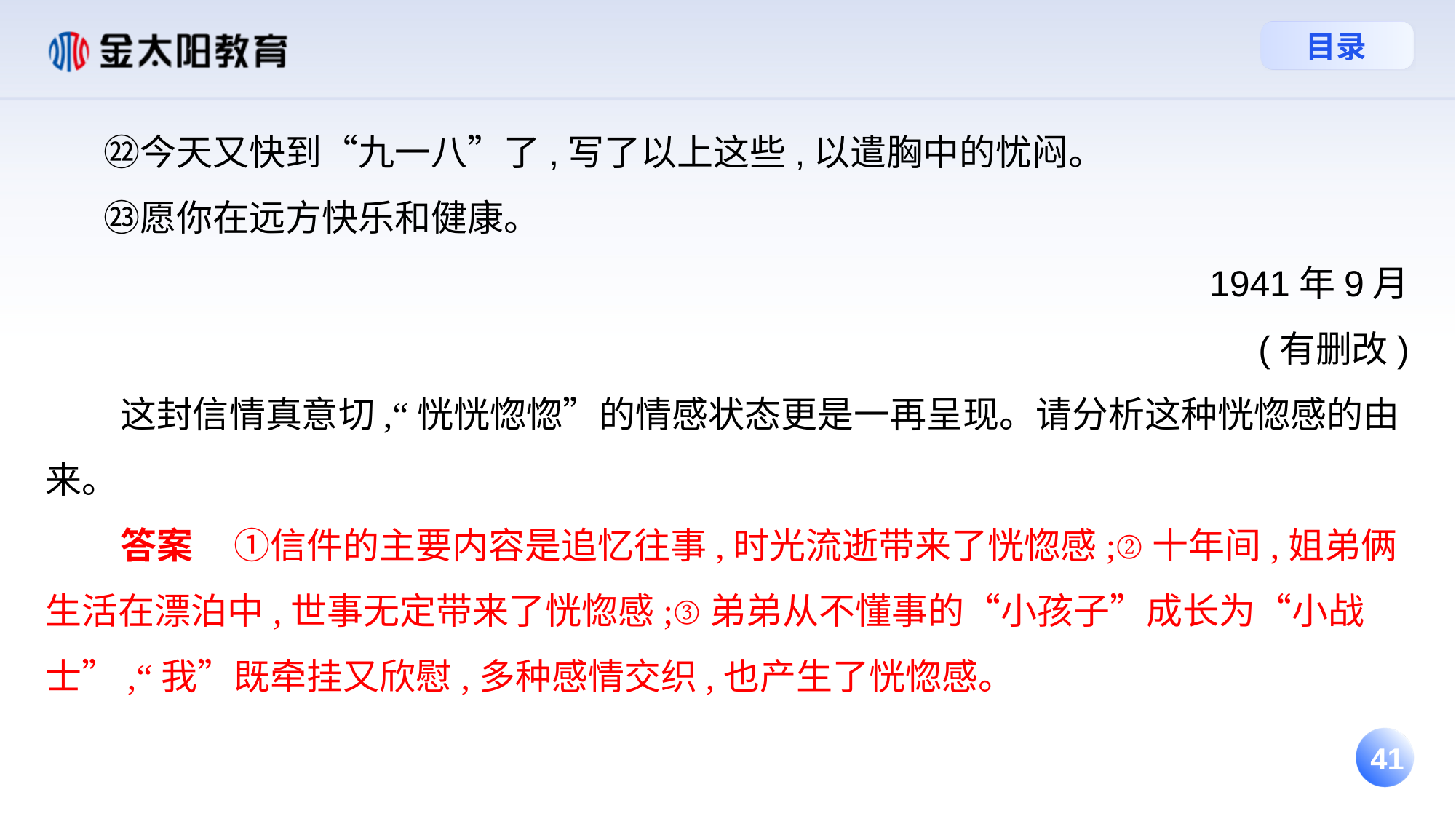

㉒今天又快到“九一八”了,写了以上这些,以遣胸中的忧闷。
      ㉓愿你在远方快乐和健康。
1941年9月
(有删改)
        这封信情真意切,“恍恍惚惚”的情感状态更是一再呈现。请分析这种恍惚感的由来。
        答案     ①信件的主要内容是追忆往事,时光流逝带来了恍惚感;②十年间,姐弟俩生活在漂泊中,世事无定带来了恍惚感;③弟弟从不懂事的“小孩子”成长为“小战士”,“我”既牵挂又欣慰,多种感情交织,也产生了恍惚感。